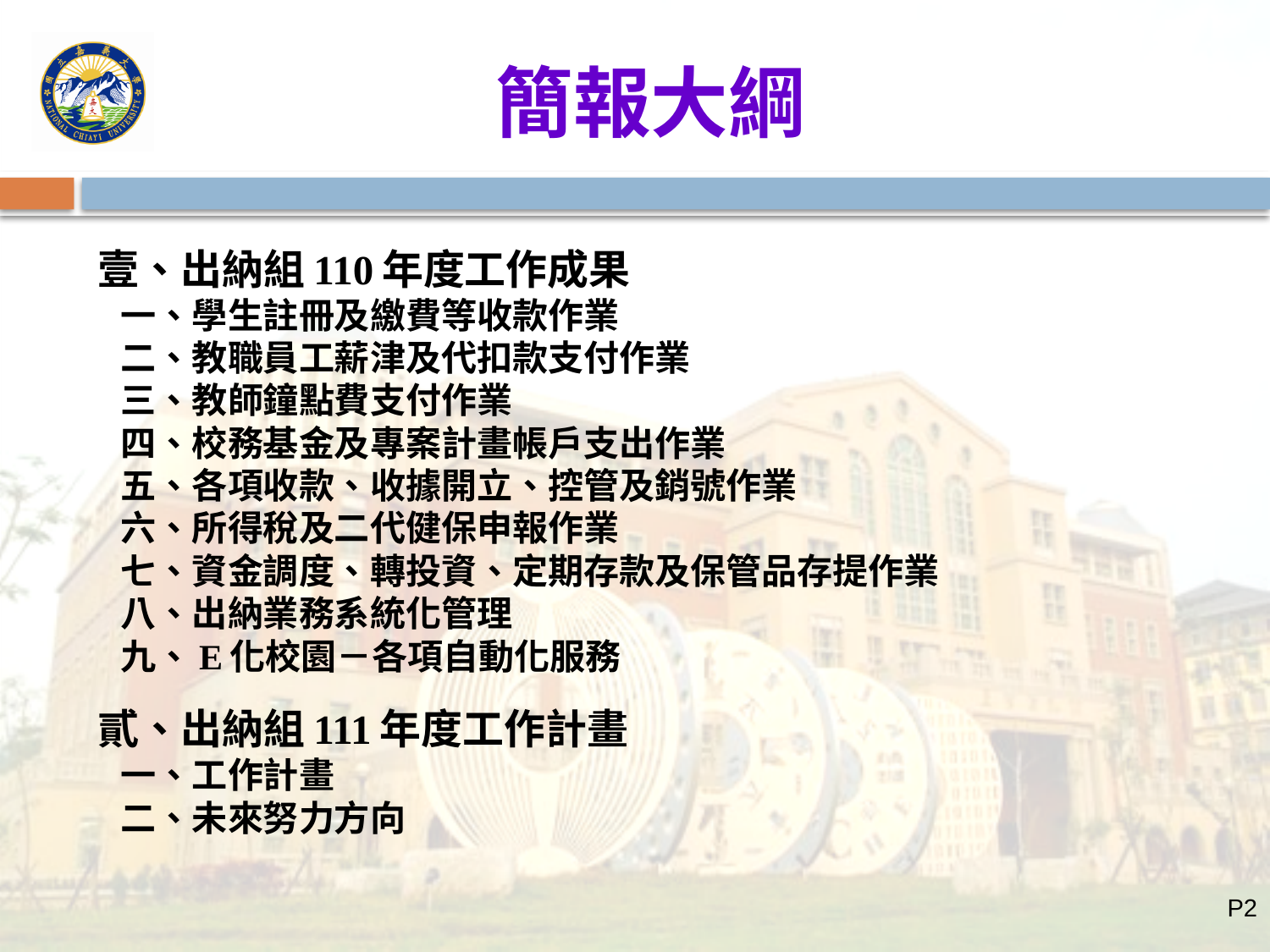

# 簡報大綱
壹、出納組110年度工作成果
  一、學生註冊及繳費等收款作業
  二、教職員工薪津及代扣款支付作業
  三、教師鐘點費支付作業
  四、校務基金及專案計畫帳戶支出作業
  五、各項收款、收據開立、控管及銷號作業
  六、所得稅及二代健保申報作業
  七、資金調度、轉投資、定期存款及保管品存提作業
  八、出納業務系統化管理
  九、E化校園－各項自動化服務
貳、出納組111年度工作計畫
  一、工作計畫
  二、未來努力方向
P2